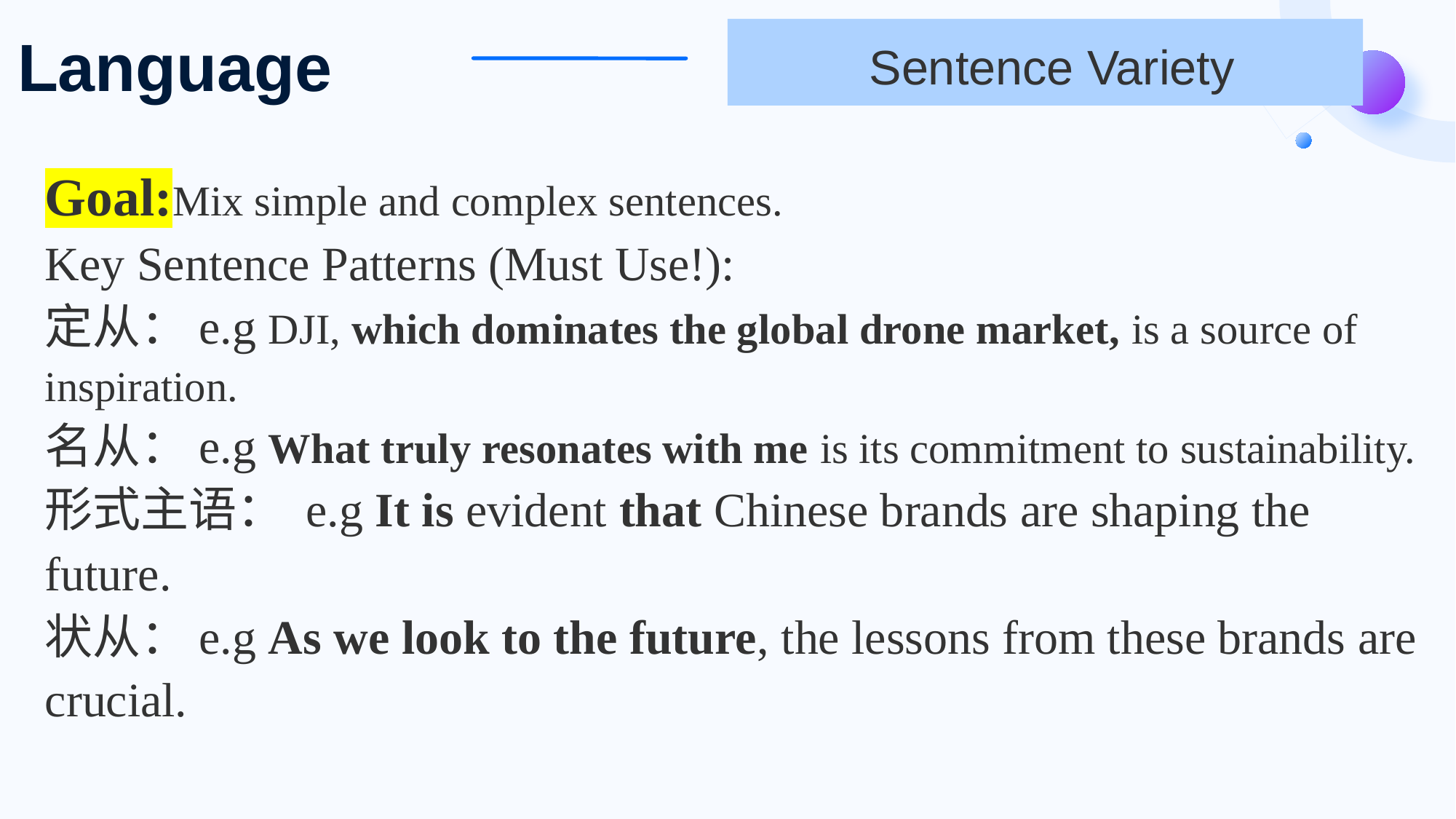

# Language
 Sentence Variety
Goal:Mix simple and complex sentences.
Key Sentence Patterns (Must Use!):
定从：e.g DJI, which dominates the global drone market, is a source of inspiration.
名从：e.g What truly resonates with me is its commitment to sustainability.
形式主语： e.g It is evident that Chinese brands are shaping the future.
状从：e.g As we look to the future, the lessons from these brands are crucial.